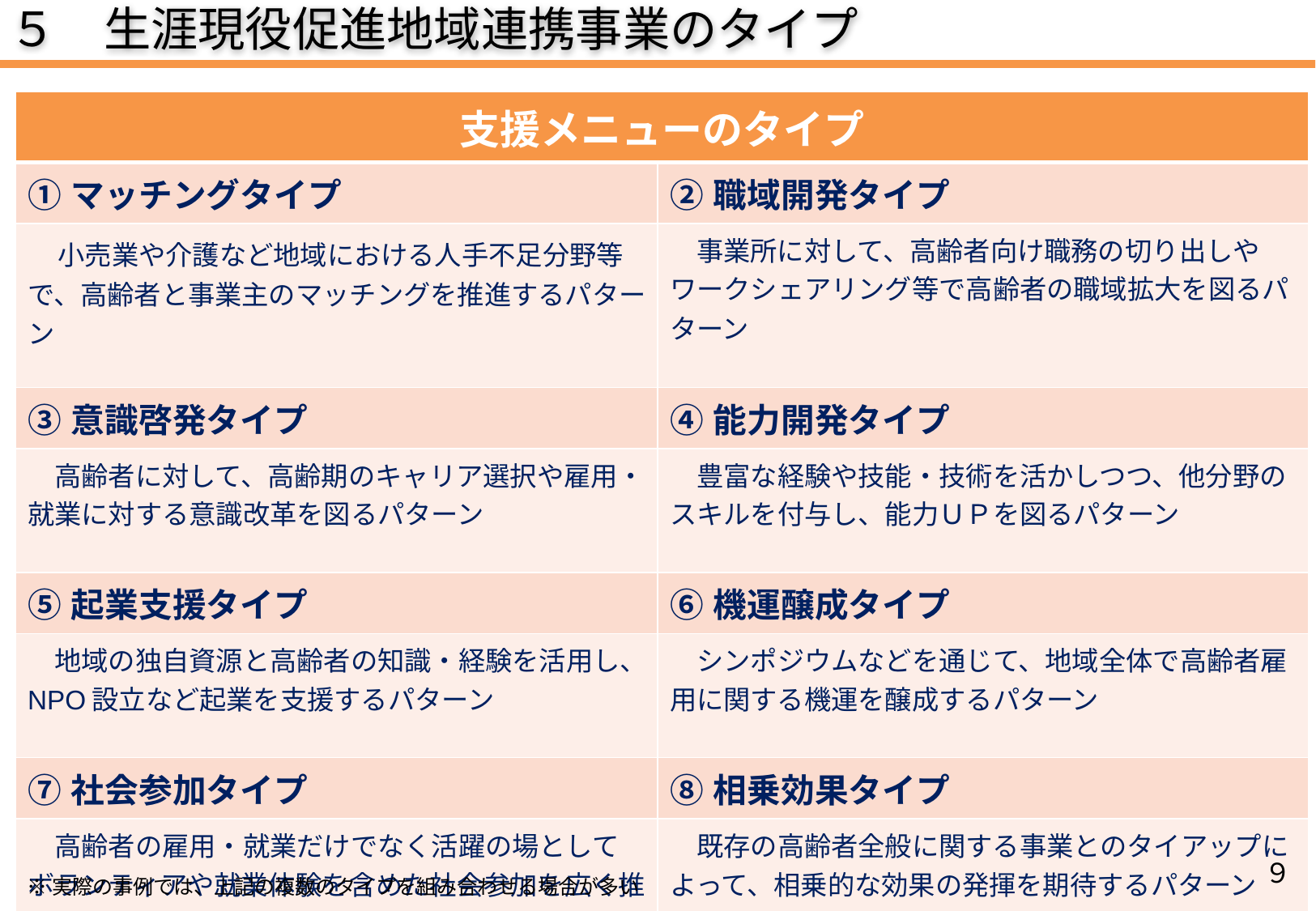

５　生涯現役促進地域連携事業のタイプ
| 支援メニューのタイプ |  |
| --- | --- |
| ①マッチングタイプ | ②職域開発タイプ |
| 小売業や介護など地域における人手不足分野等で、高齢者と事業主のマッチングを推進するパターン | 事業所に対して、高齢者向け職務の切り出しやワークシェアリング等で高齢者の職域拡大を図るパターン |
| ③意識啓発タイプ | ④能力開発タイプ |
| 高齢者に対して、高齢期のキャリア選択や雇用・就業に対する意識改革を図るパターン | 豊富な経験や技能・技術を活かしつつ、他分野のスキルを付与し、能力ＵＰを図るパターン |
| ⑤起業支援タイプ | ⑥機運醸成タイプ |
| 地域の独自資源と高齢者の知識・経験を活用し、NPO設立など起業を支援するパターン | シンポジウムなどを通じて、地域全体で高齢者雇用に関する機運を醸成するパターン |
| ⑦社会参加タイプ | ⑧相乗効果タイプ |
| 高齢者の雇用・就業だけでなく活躍の場としてボランティアや就業体験を含めた社会参加を広く推進するパターン | 既存の高齢者全般に関する事業とのタイアップによって、相乗的な効果の発揮を期待するパターン |
９
※実際の事例では、上記の複数のタイプを組み合わせる場合が多い